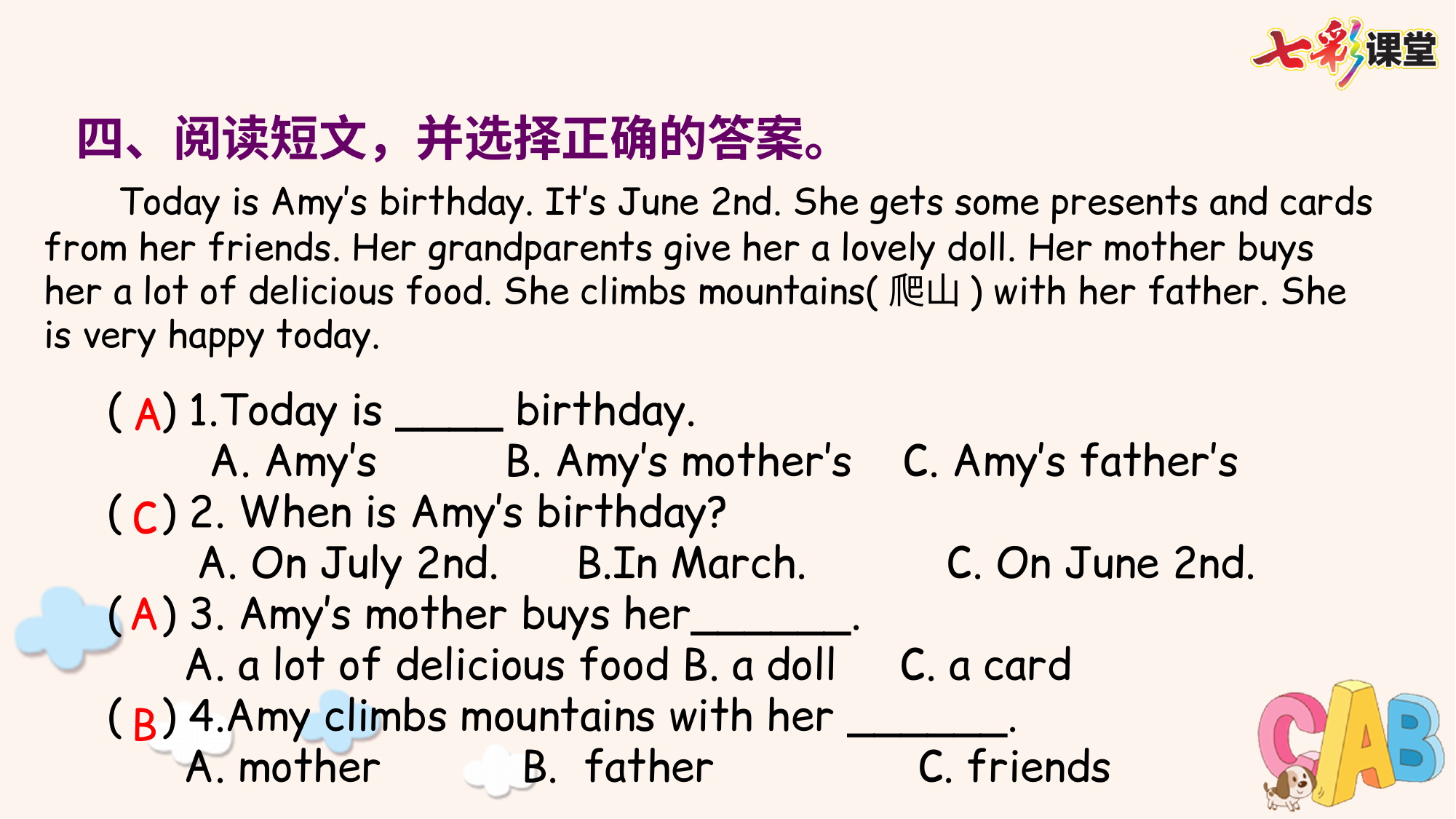

四、阅读短文，并选择正确的答案。
  Today is Amy’s birthday. It’s June 2nd. She gets some presents and cards from her friends. Her grandparents give her a lovely doll. Her mother buys her a lot of delicious food. She climbs mountains(爬山) with her father. She is very happy today.
(   ) 1.Today is ____ birthday.
        A. Amy’s          B. Amy’s mother’s    C. Amy’s father’s
(   ) 2. When is Amy’s birthday?
       A. On July 2nd.      B.In March.           C. On June 2nd.
(   ) 3. Amy’s mother buys her______.
      A. a lot of delicious food B. a doll     C. a card
(   ) 4.Amy climbs mountains with her ______.
      A. mother           B.  father                C. friends
A
C
A
B